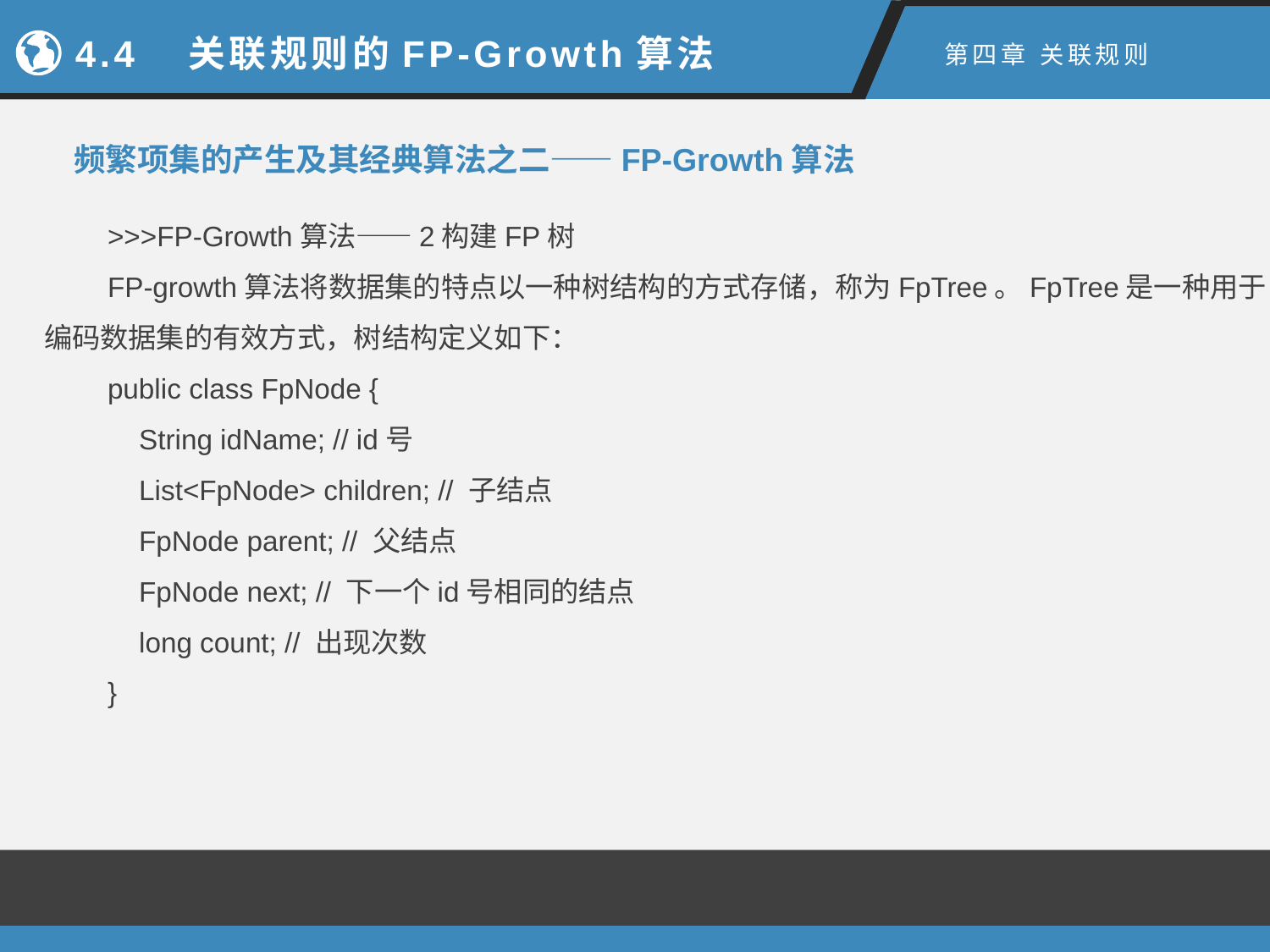

4.4　关联规则的FP-Growth算法

4.2　关联规则的挖掘过程

第四章 关联规则
频繁项集的产生及其经典算法之二——FP-Growth算法

>>>FP-Growth算法——2构建FP树
FP-growth算法将数据集的特点以一种树结构的方式存储，称为FpTree。FpTree是一种用于编码数据集的有效方式，树结构定义如下：
public class FpNode {
    String idName; // id号
    List<FpNode> children; // 子结点
    FpNode parent; // 父结点
    FpNode next; // 下一个id号相同的结点
    long count; // 出现次数
}